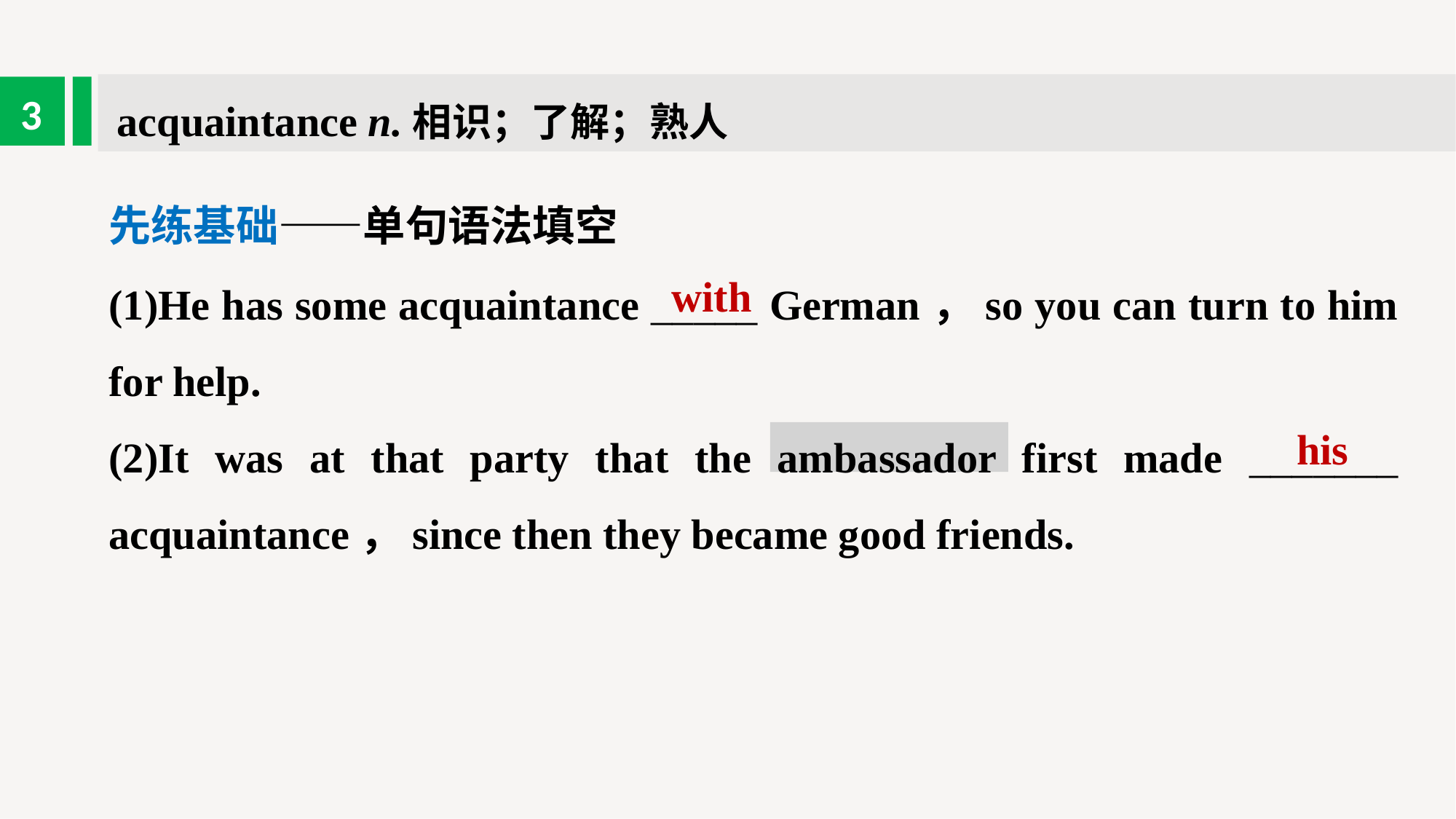

acquaintance n.相识；了解；熟人

3
先练基础——单句语法填空
(1)He has some acquaintance _____ German，so you can turn to him for help.
(2)It was at that party that the ambassador first made _______ acquaintance，since then they became good friends.
with
his